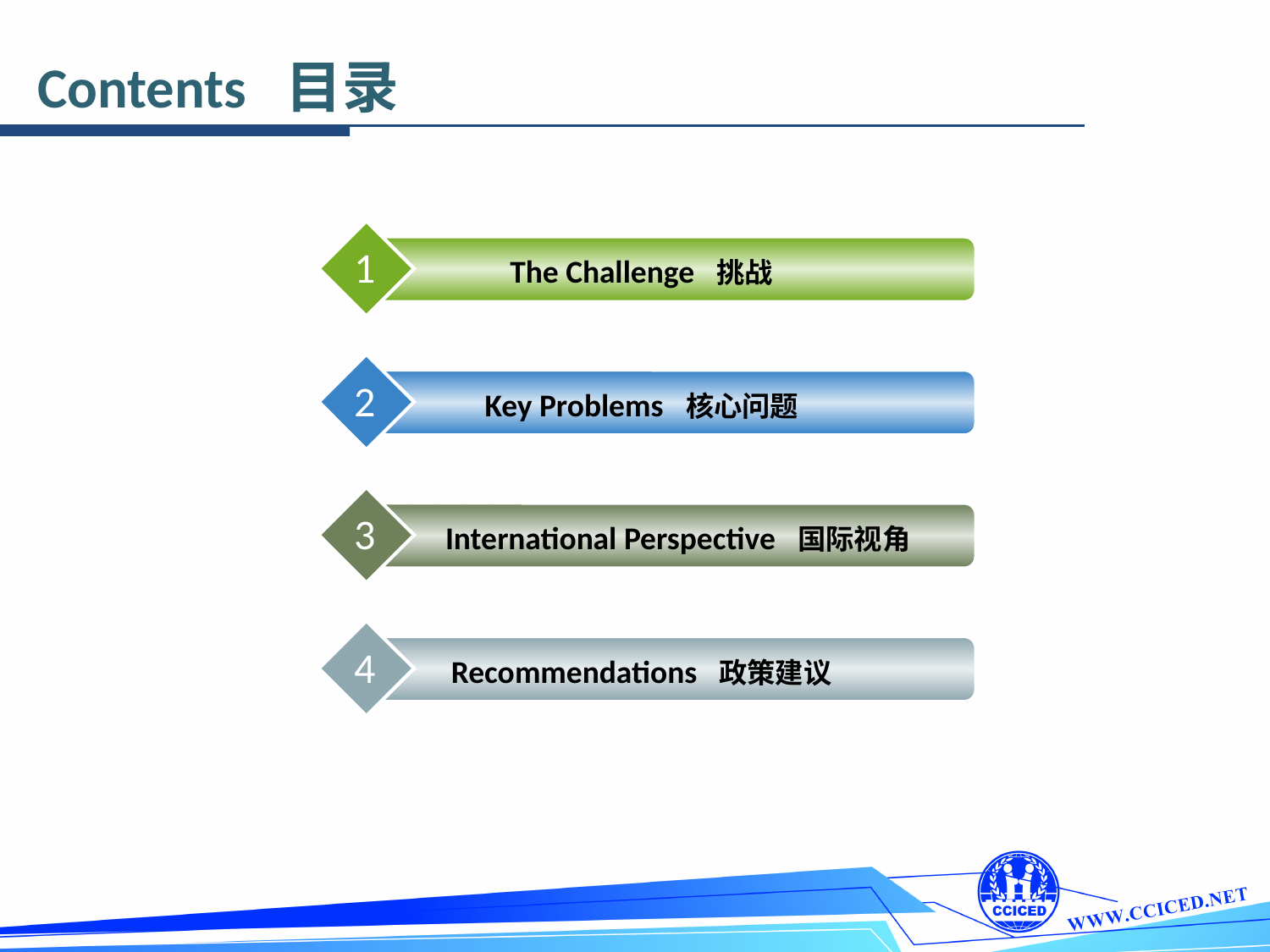

Contents  目录

1

The Challenge  挑战

2

Key Problems  核心问题

3

International Perspective  国际视角

4

Recommendations  政策建议